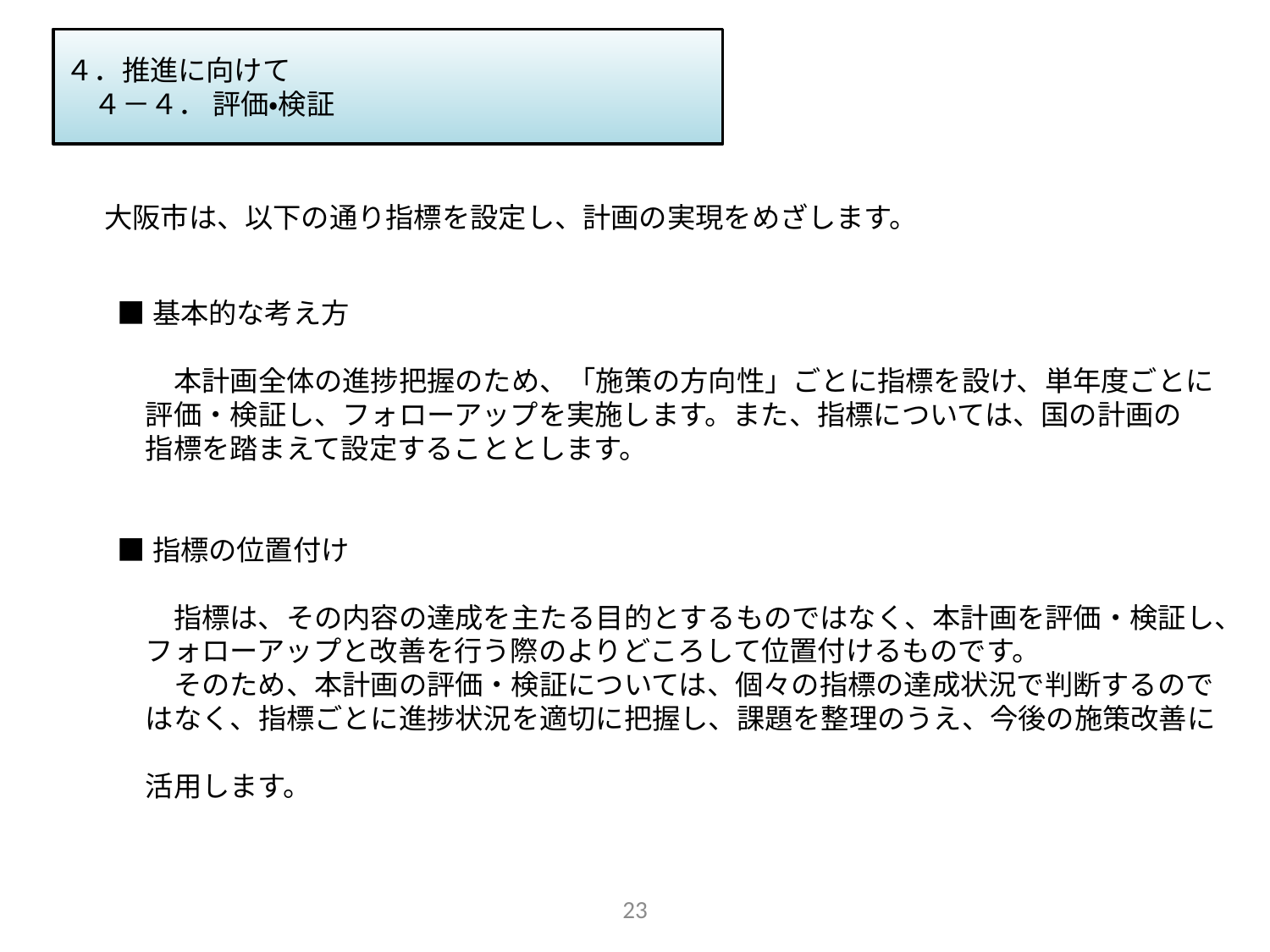

４．推進に向けて
　４－４． 評価・検証
大阪市は、以下の通り指標を設定し、計画の実現をめざします。
■基本的な考え方

　　本計画全体の進捗把握のため、「施策の方向性」ごとに指標を設け、単年度ごとに
　評価・検証し、フォローアップを実施します。また、指標については、国の計画の
　指標を踏まえて設定することとします。

■指標の位置付け

　　指標は、その内容の達成を主たる目的とするものではなく、本計画を評価・検証し、
　フォローアップと改善を行う際のよりどころして位置付けるものです。
　　そのため、本計画の評価・検証については、個々の指標の達成状況で判断するので
　はなく、指標ごとに進捗状況を適切に把握し、課題を整理のうえ、今後の施策改善に
　活用します。
23